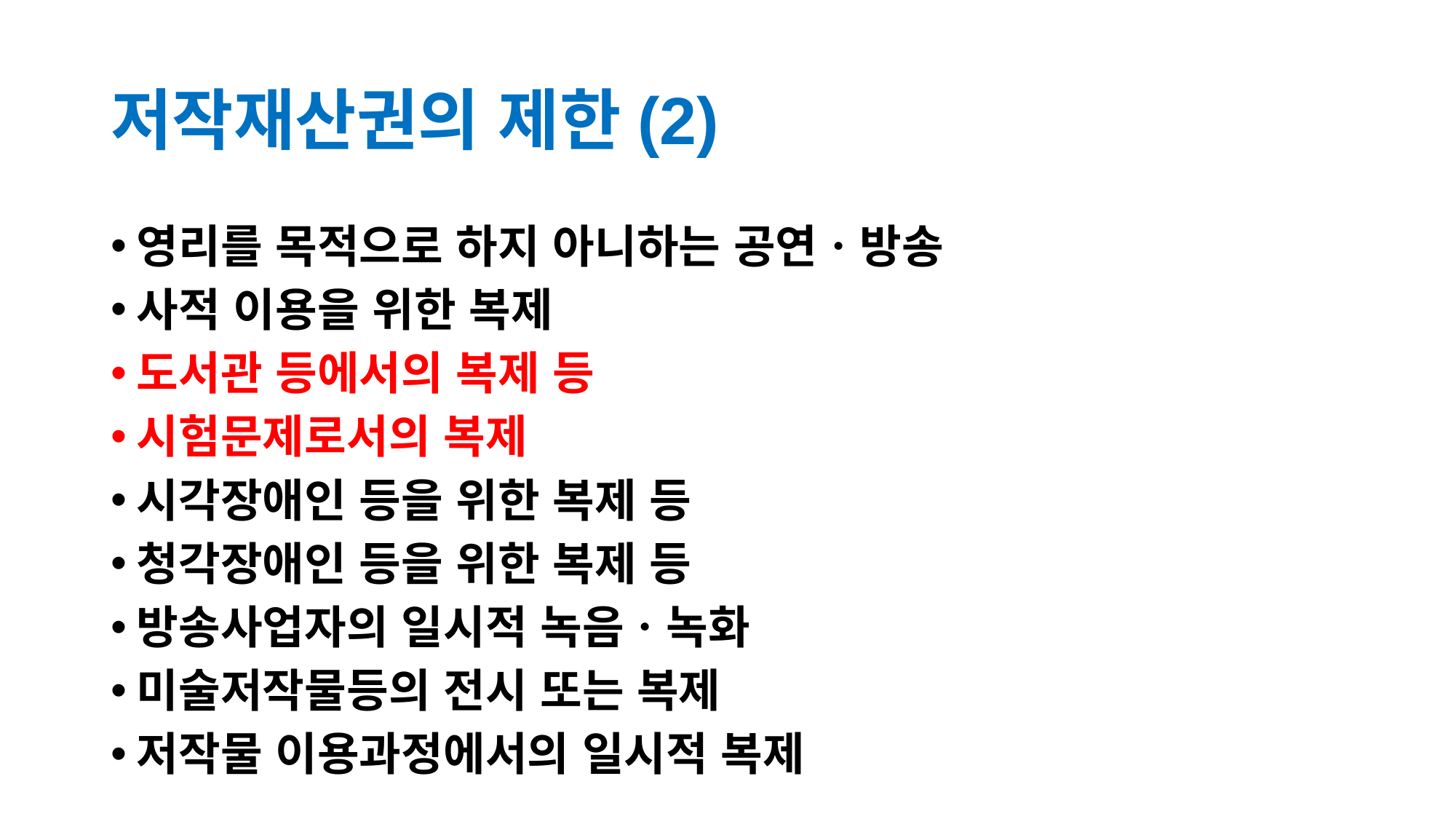

# 저작재산권의 제한(2)
영리를 목적으로 하지 아니하는 공연ㆍ방송
사적 이용을 위한 복제
도서관 등에서의 복제 등
시험문제로서의 복제
시각장애인 등을 위한 복제 등
청각장애인 등을 위한 복제 등
방송사업자의 일시적 녹음ㆍ녹화
미술저작물등의 전시 또는 복제
저작물 이용과정에서의 일시적 복제